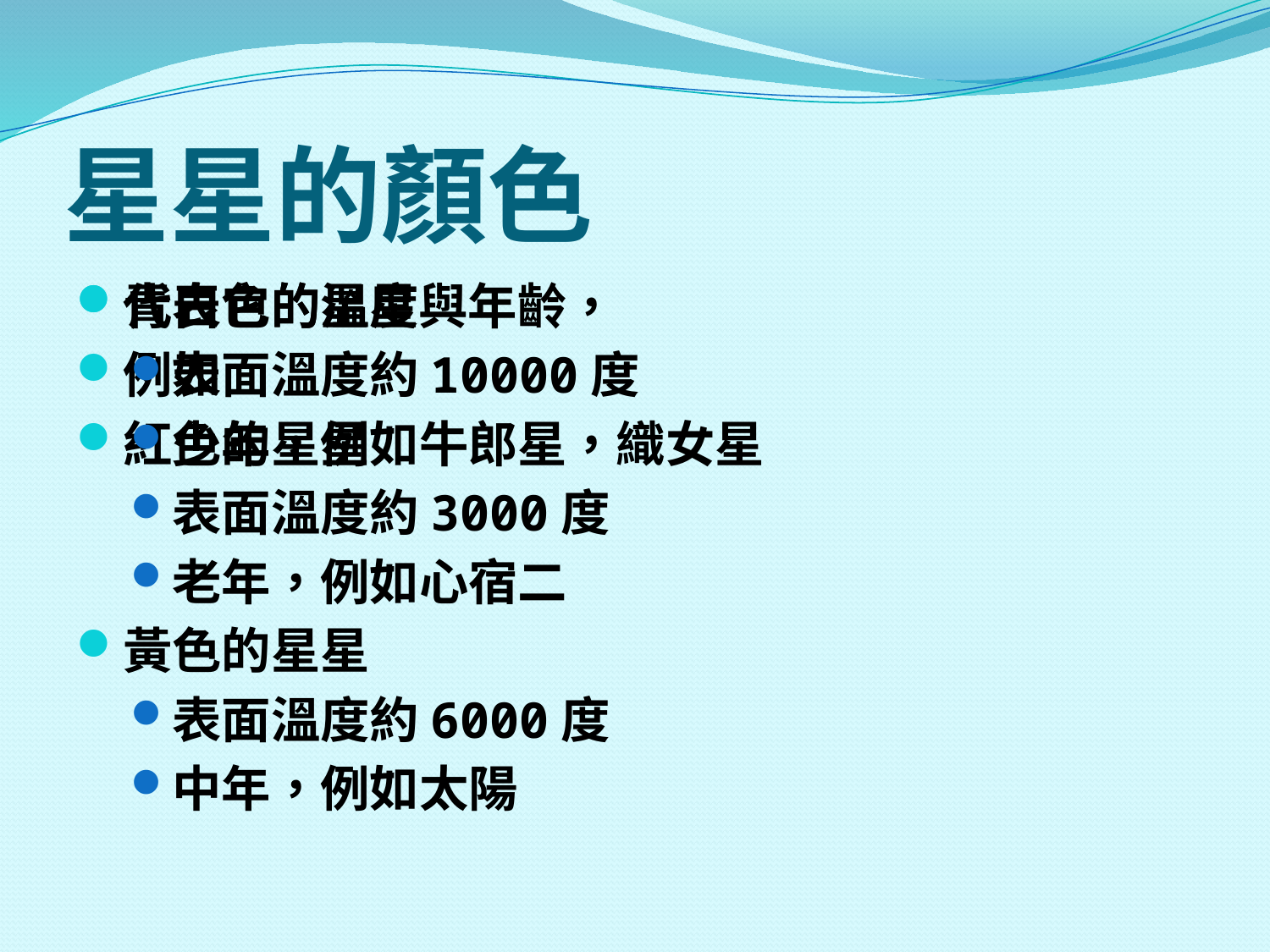

# 星星的顏色
代表它的溫度與年齡，
例如
紅色的星星
表面溫度約3000度
老年，例如心宿二
黃色的星星
表面溫度約6000度
中年，例如太陽

青白色的星星
表面溫度約10000度
少年，例如牛郎星，織女星